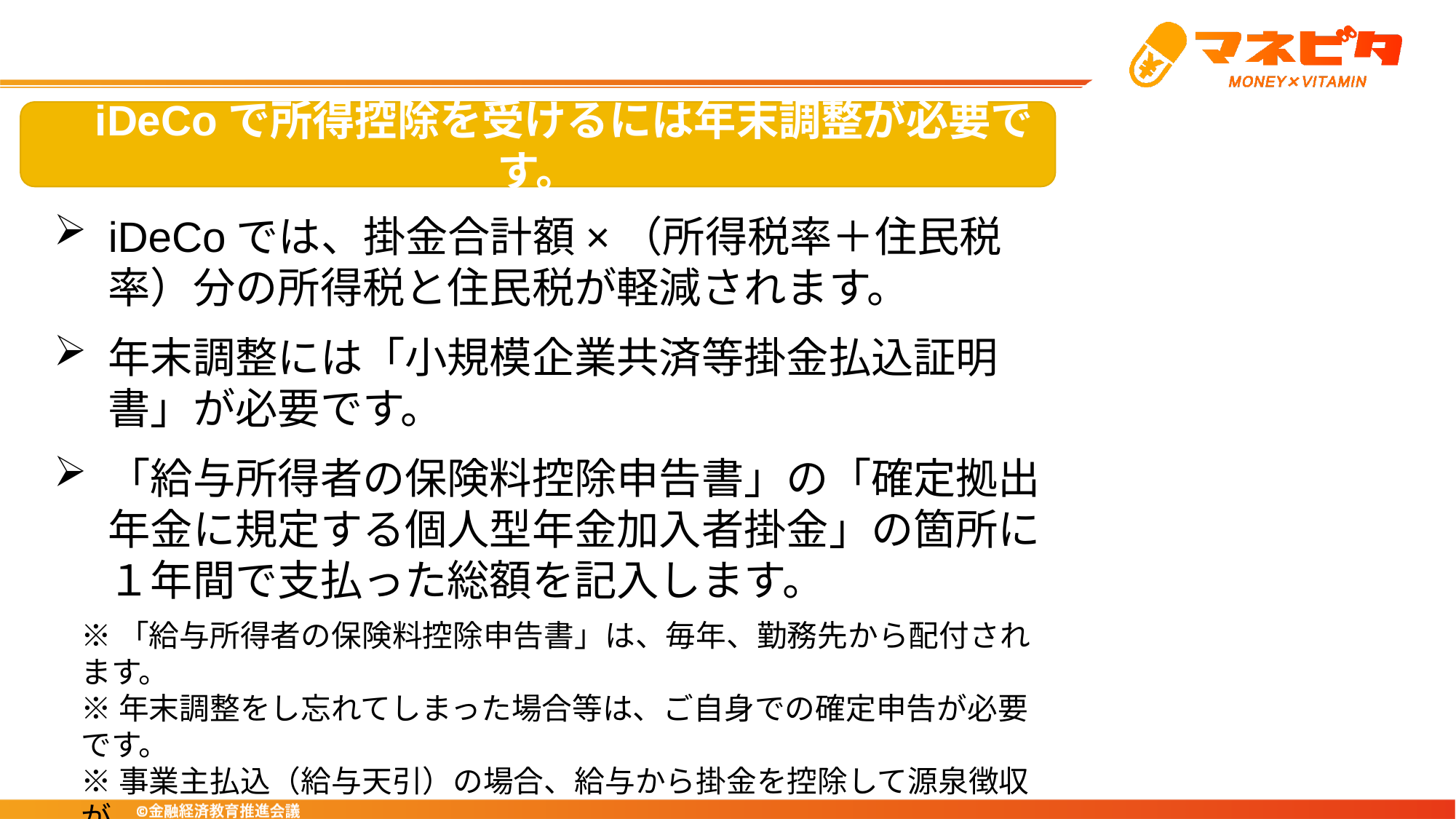

iDeCoで所得控除を受けるには年末調整が必要です。
iDeCoでは、掛金合計額×（所得税率＋住民税率）分の所得税と住民税が軽減されます。

年末調整には「小規模企業共済等掛金払込証明書」が必要です。

「給与所得者の保険料控除申告書」の「確定拠出年金に規定する個人型年金加入者掛金」の箇所に１年間で支払った総額を記入します。
※「給与所得者の保険料控除申告書」は、毎年、勤務先から配付されます。
※年末調整をし忘れてしまった場合等は、ご自身での確定申告が必要です。
※事業主払込（給与天引）の場合、給与から掛金を控除して源泉徴収が
　 行われるため、個人での申告手続きは不要です。
※自営業の方は、全て確定申告が必要です。